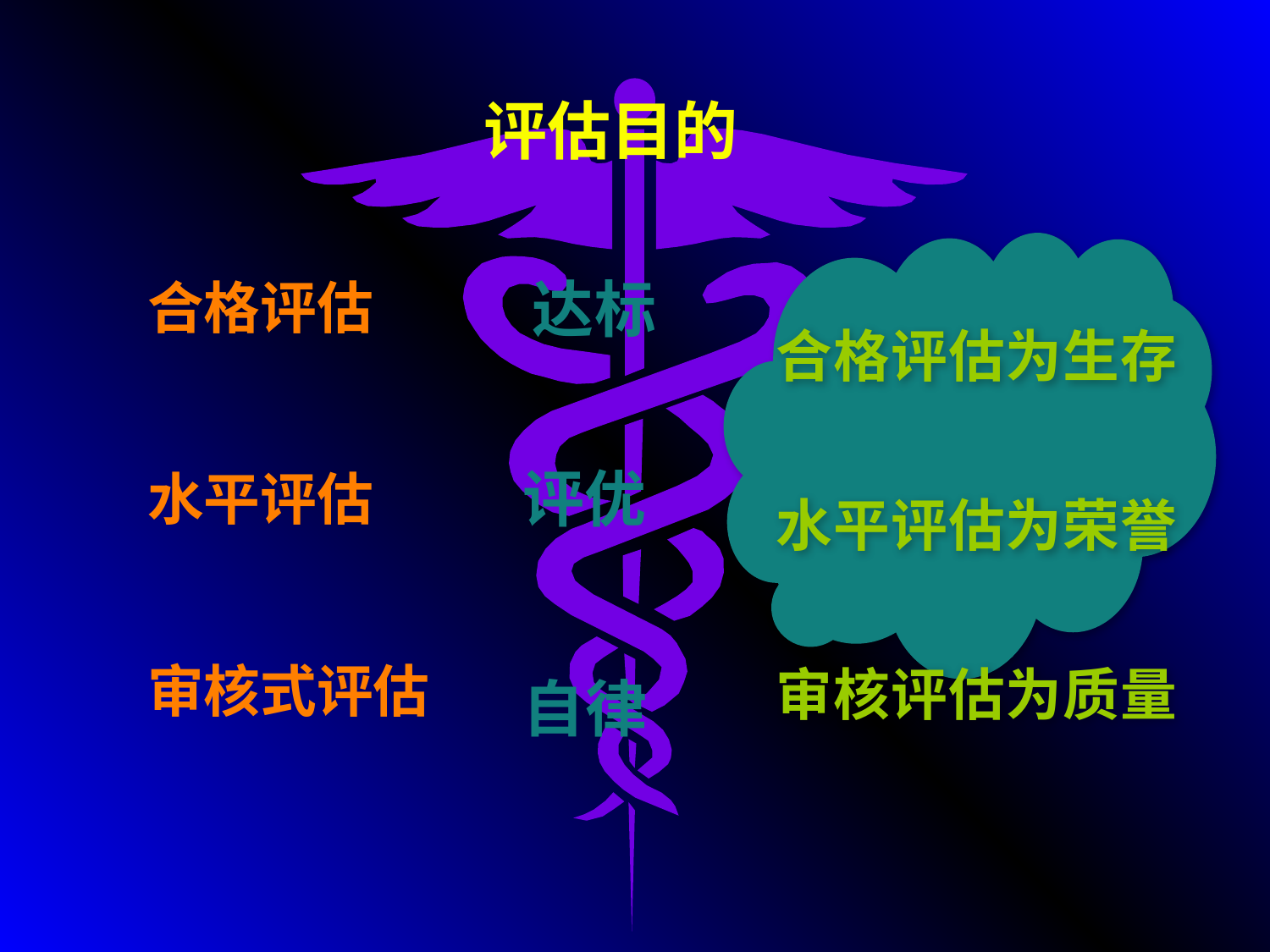

评估目的

达标
合格评估

水平评估

审核式评估
合格评估为生存

水平评估为荣誉

审核评估为质量
评优
自律